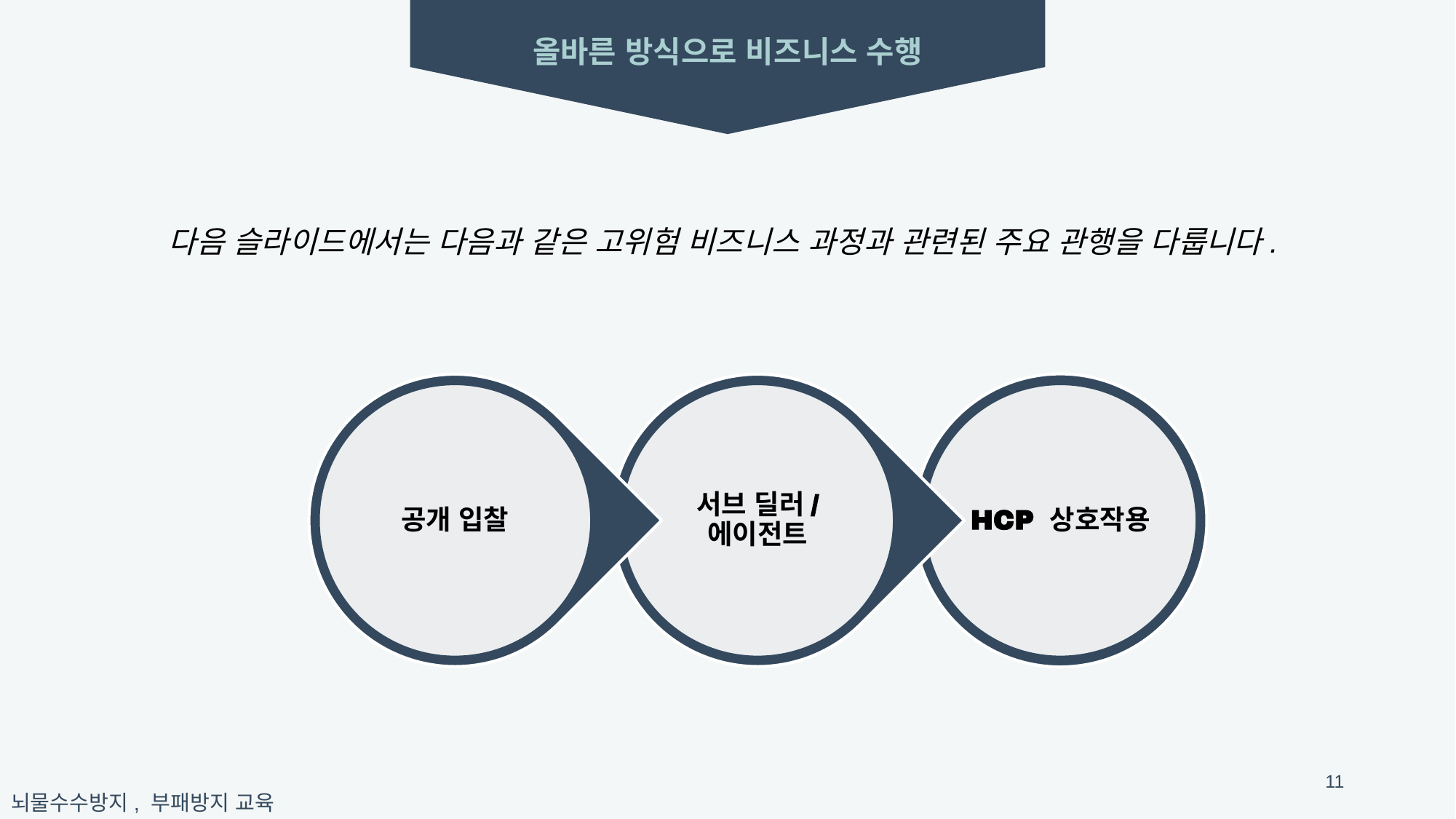

올바른 방식으로 비즈니스 수행

다음 슬라이드에서는 다음과 같은 고위험 비즈니스 과정과 관련된 주요 관행을 다룹니다.
HCP 상호작용
서브 딜러/
에이전트
공개 입찰
11